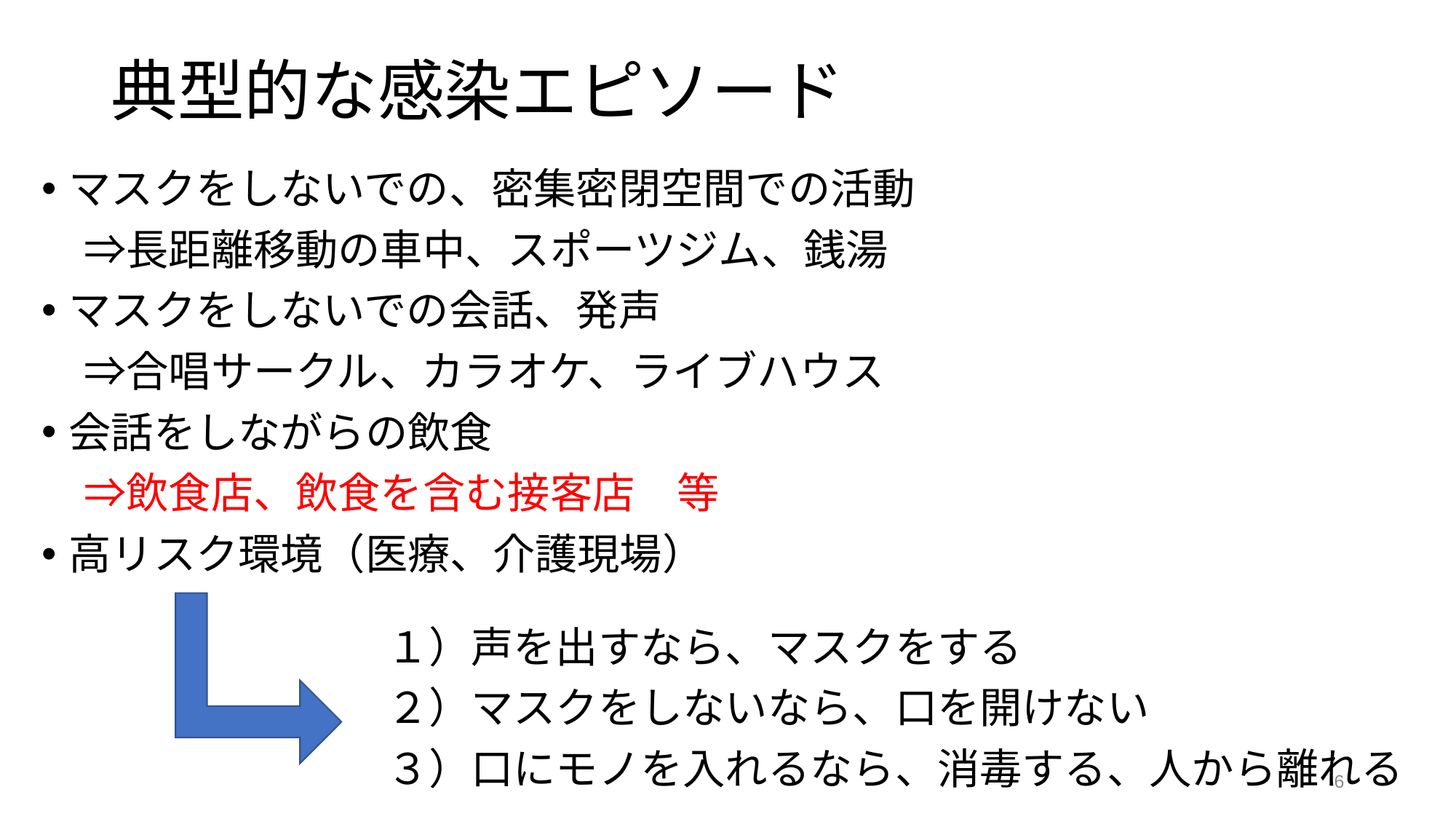

# 典型的な感染エピソード
マスクをしないでの、密集密閉空間での活動
　⇒長距離移動の車中、スポーツジム、銭湯
マスクをしないでの会話、発声
　⇒合唱サークル、カラオケ、ライブハウス
会話をしながらの飲食
　⇒飲食店、飲食を含む接客店　等
高リスク環境（医療、介護現場）

１）声を出すなら、マスクをする
２）マスクをしないなら、口を開けない
３）口にモノを入れるなら、消毒する、人から離れる
6